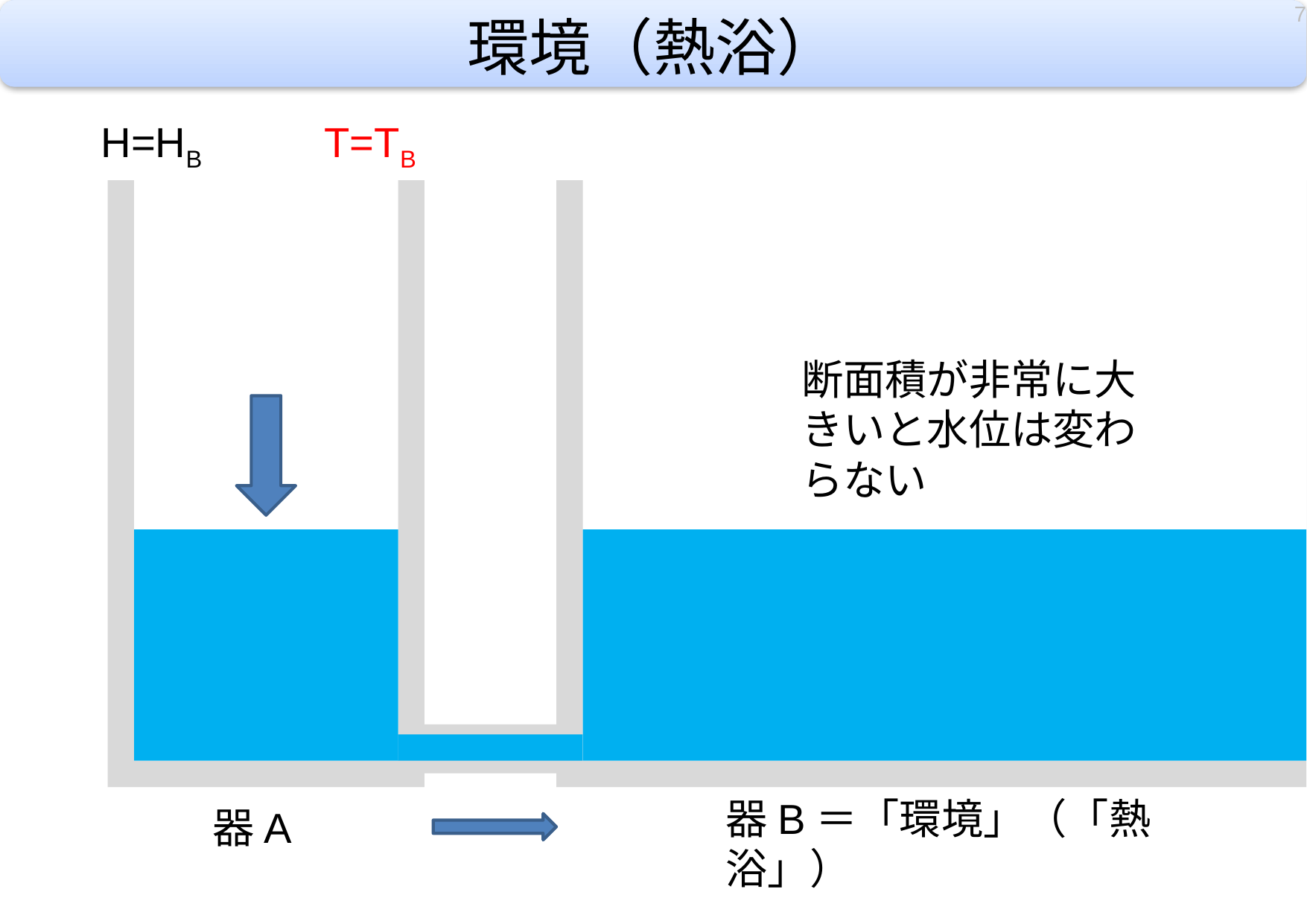

7
# 環境（熱浴）
H=HB		T=TB

断面積が非常に大きいと水位は変わらない

器B＝「環境」（「熱浴」）
器A